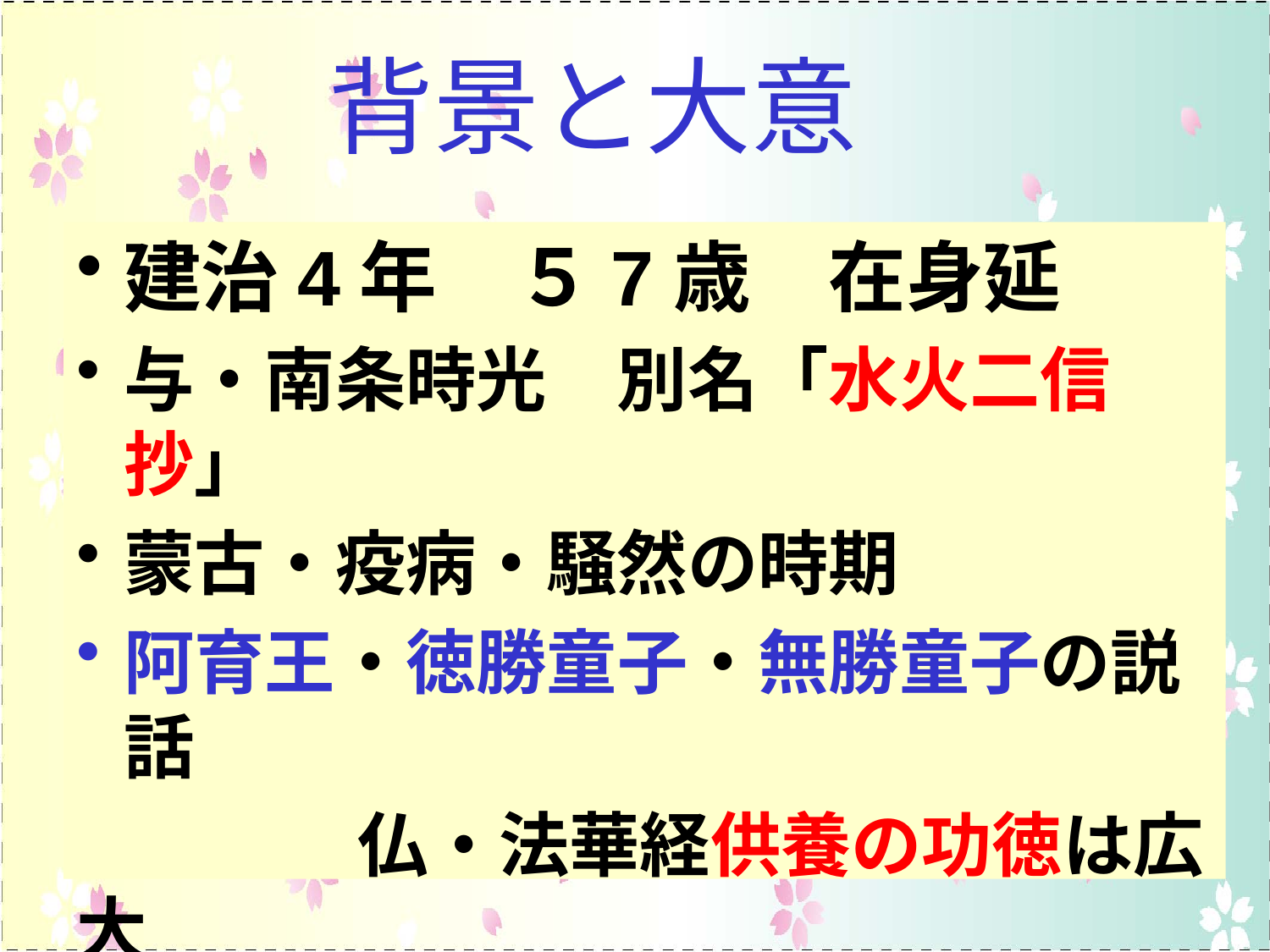

# 背景と大意
建治4年　５7歳　在身延
与・南条時光　別名「水火二信抄」
蒙古・疫病・騒然の時期
阿育王・徳勝童子・無勝童子の説話
　　　　仏・法華経供養の功徳は広大
火の信心と水の信心を対比